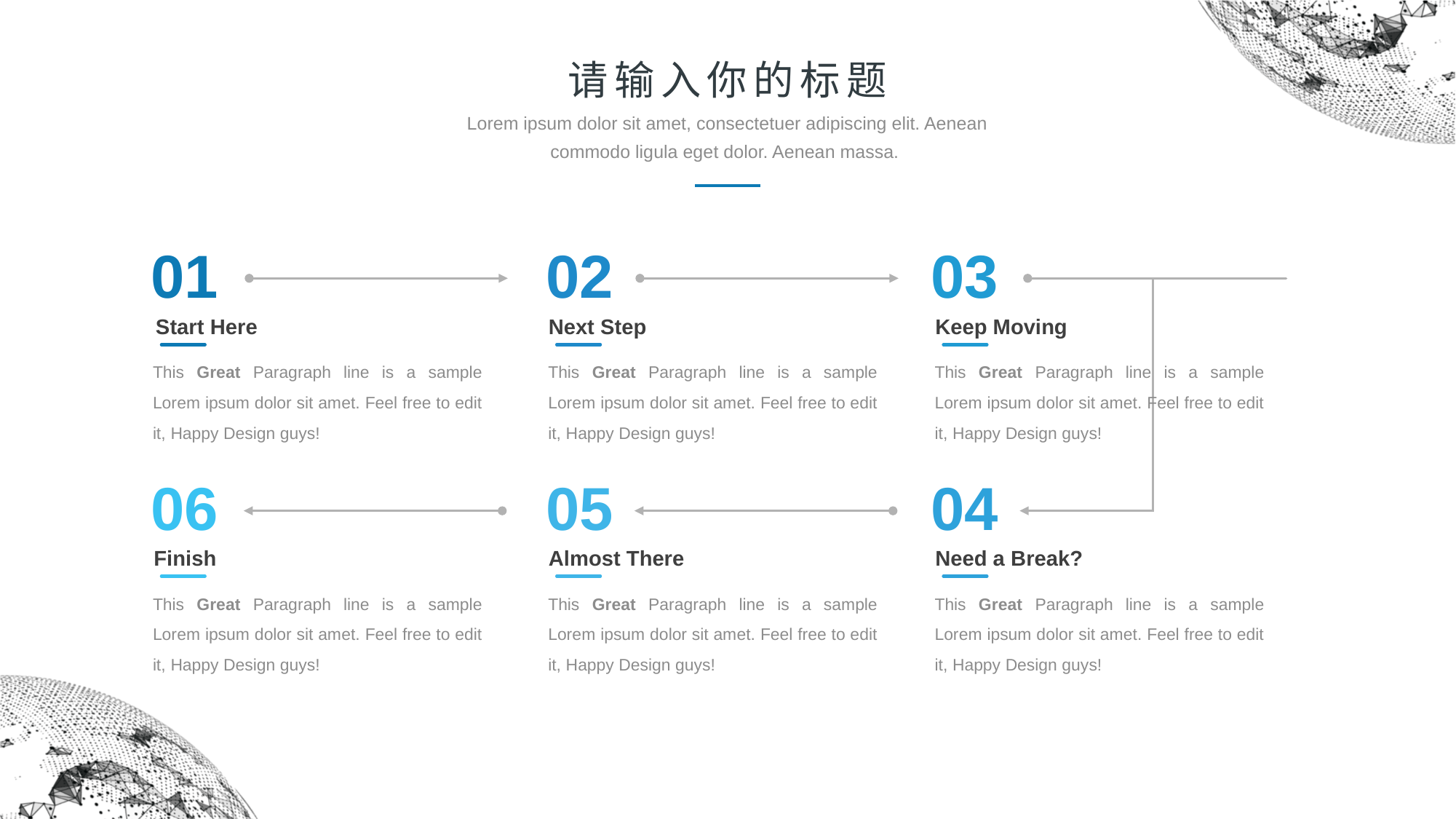

请输入你的标题
Lorem ipsum dolor sit amet, consectetuer adipiscing elit. Aenean commodo ligula eget dolor. Aenean massa.
01
02
03
Start Here
Next Step
Keep Moving
This Great Paragraph line is a sample Lorem ipsum dolor sit amet. Feel free to edit it, Happy Design guys!
This Great Paragraph line is a sample Lorem ipsum dolor sit amet. Feel free to edit it, Happy Design guys!
This Great Paragraph line is a sample Lorem ipsum dolor sit amet. Feel free to edit it, Happy Design guys!
06
05
04
Finish
Almost There
Need a Break?
This Great Paragraph line is a sample Lorem ipsum dolor sit amet. Feel free to edit it, Happy Design guys!
This Great Paragraph line is a sample Lorem ipsum dolor sit amet. Feel free to edit it, Happy Design guys!
This Great Paragraph line is a sample Lorem ipsum dolor sit amet. Feel free to edit it, Happy Design guys!